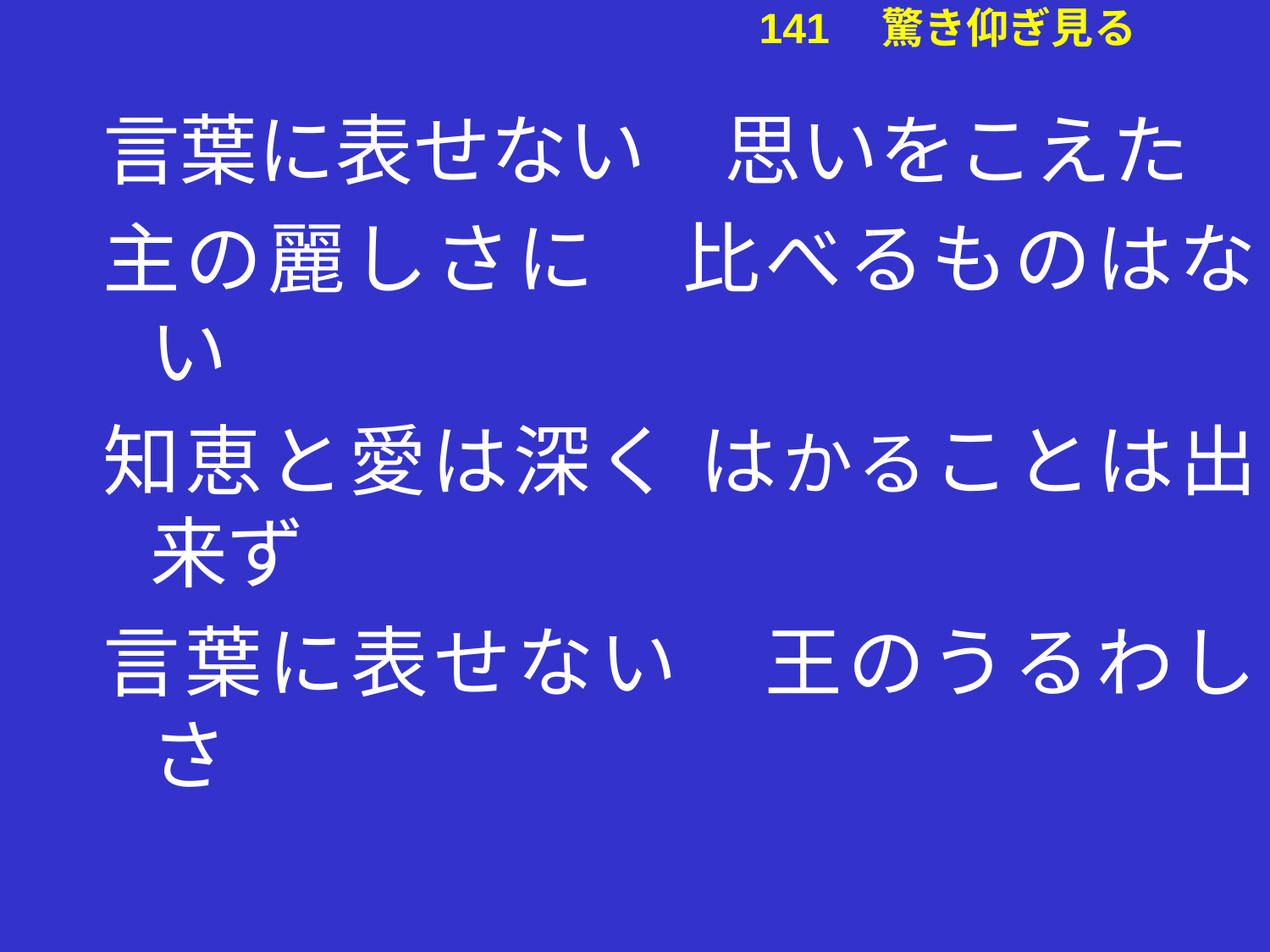

言葉に表せない　思いをこえた
主の麗しさに　比べるものはない
知恵と愛は深く はかることは出来ず
言葉に表せない　王のうるわしさ
# 141　驚き仰ぎ見る